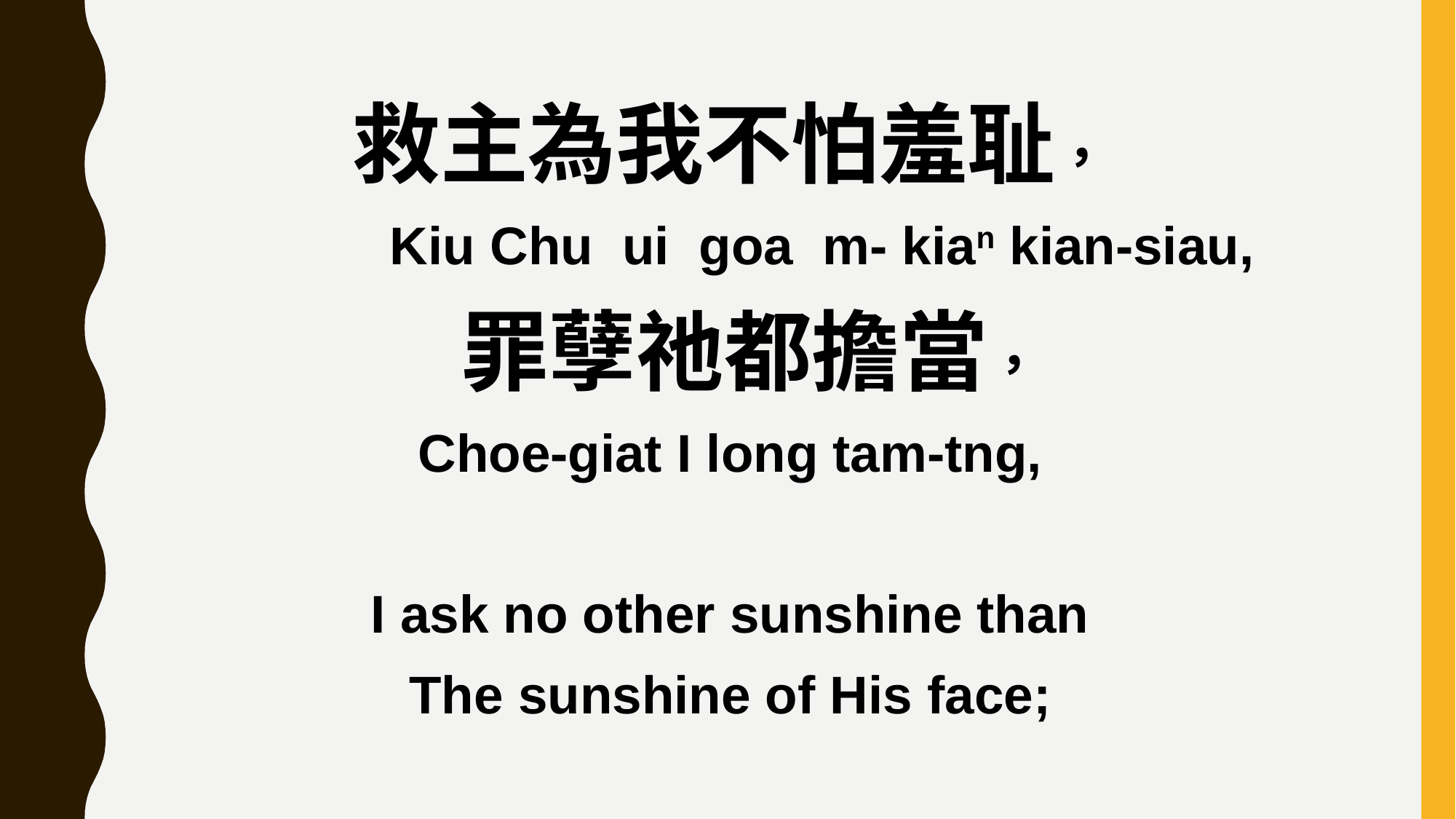

救主為我不怕羞耻，
             Kiu Chu  ui  goa  m- kian kian-siau,
 罪孽祂都擔當，
Choe-giat I long tam-tng,

I ask no other sunshine than
The sunshine of His face;